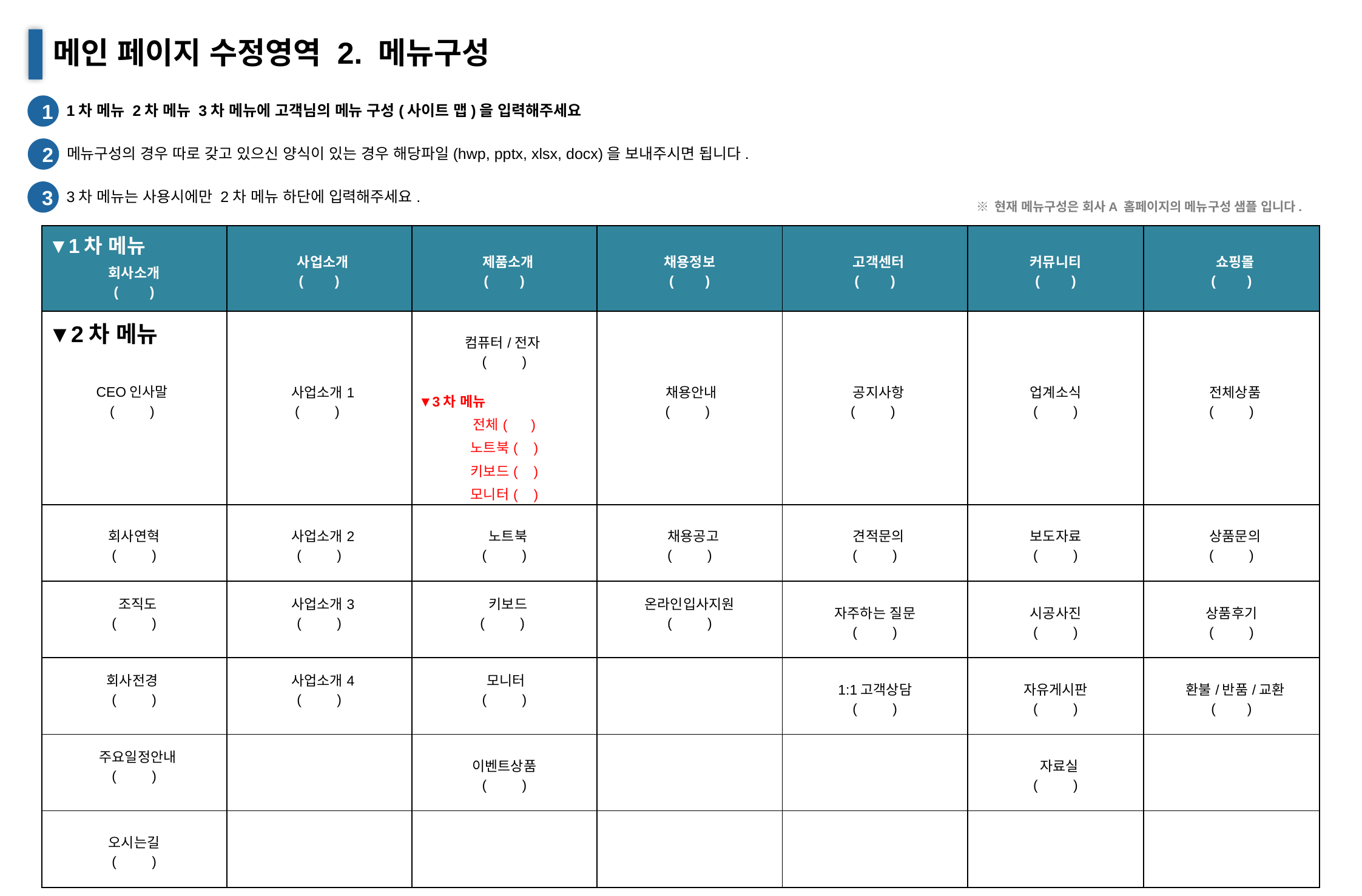

메인 페이지 수정영역 2. 메뉴구성
1
1차 메뉴 2차 메뉴 3차 메뉴에 고객님의 메뉴 구성(사이트 맵)을 입력해주세요
2
메뉴구성의 경우 따로 갖고 있으신 양식이 있는 경우 해당파일(hwp, pptx, xlsx, docx)을 보내주시면 됩니다.
3
3차 메뉴는 사용시에만 2차 메뉴 하단에 입력해주세요.
※ 현재 메뉴구성은 회사A 홈페이지의 메뉴구성 샘플 입니다.
| ▼1차 메뉴 회사소개 ( ) | 사업소개 ( ) | 제품소개 ( ) | 채용정보 ( ) | 고객센터 ( ) | 커뮤니티 ( ) | 쇼핑몰 ( ) |
| --- | --- | --- | --- | --- | --- | --- |
| ▼2차 메뉴 CEO인사말 ( ) | 사업소개1 ( ) | 컴퓨터/전자 ( )   ▼3차 메뉴 전체( ) 노트북( ) 키보드( ) 모니터( ) | 채용안내 ( ) | 공지사항 ( ) | 업계소식 ( ) | 전체상품 ( ) |
| 회사연혁 ( ) | 사업소개2 ( ) | 노트북 ( ) | 채용공고 ( ) | 견적문의 ( ) | 보도자료 ( ) | 상품문의 ( ) |
| 조직도 ( ) | 사업소개3 ( ) | 키보드 ( ) | 온라인입사지원 ( ) | 자주하는 질문 ( ) | 시공사진 ( ) | 상품후기 ( ) |
| 회사전경 ( ) | 사업소개4 ( ) | 모니터 ( ) |  | 1:1고객상담 ( ) | 자유게시판 ( ) | 환불/반품/교환 ( ) |
| 주요일정안내 ( ) |  | 이벤트상품 ( ) |  |  | 자료실 ( ) |  |
| 오시는길 ( ) |  |  |  |  |  |  |